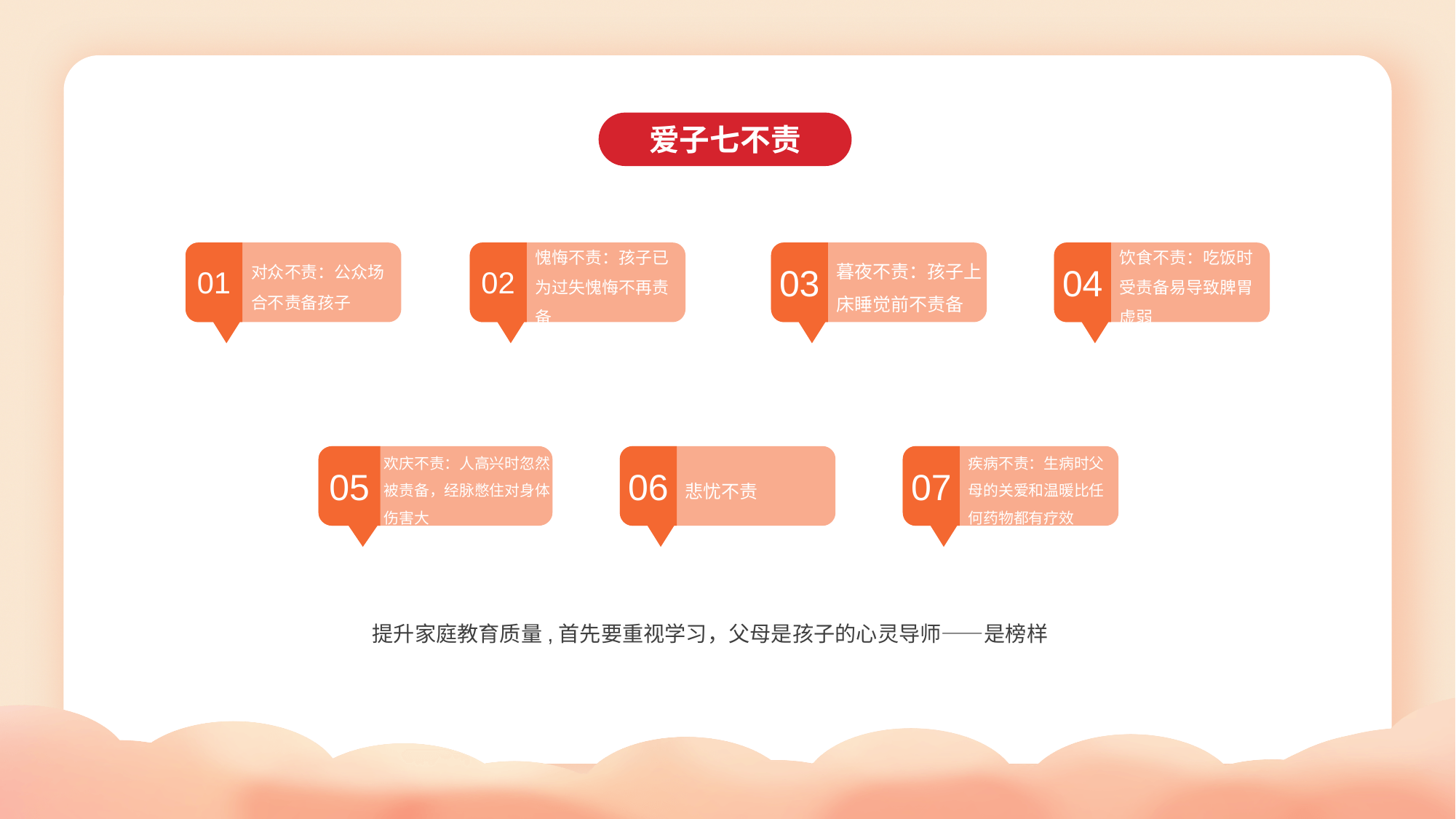

爱子七不责
对众不责：公众场合不责备孩子
01
愧悔不责：孩子已为过失愧悔不再责备
02
暮夜不责：孩子上床睡觉前不责备
03
饮食不责：吃饭时受责备易导致脾胃虚弱
04
欢庆不责：人高兴时忽然被责备，经脉憋住对身体伤害大
05
悲忧不责
06
疾病不责：生病时父母的关爱和温暖比任何药物都有疗效
07
提升家庭教育质量,首先要重视学习，父母是孩子的心灵导师——是榜样